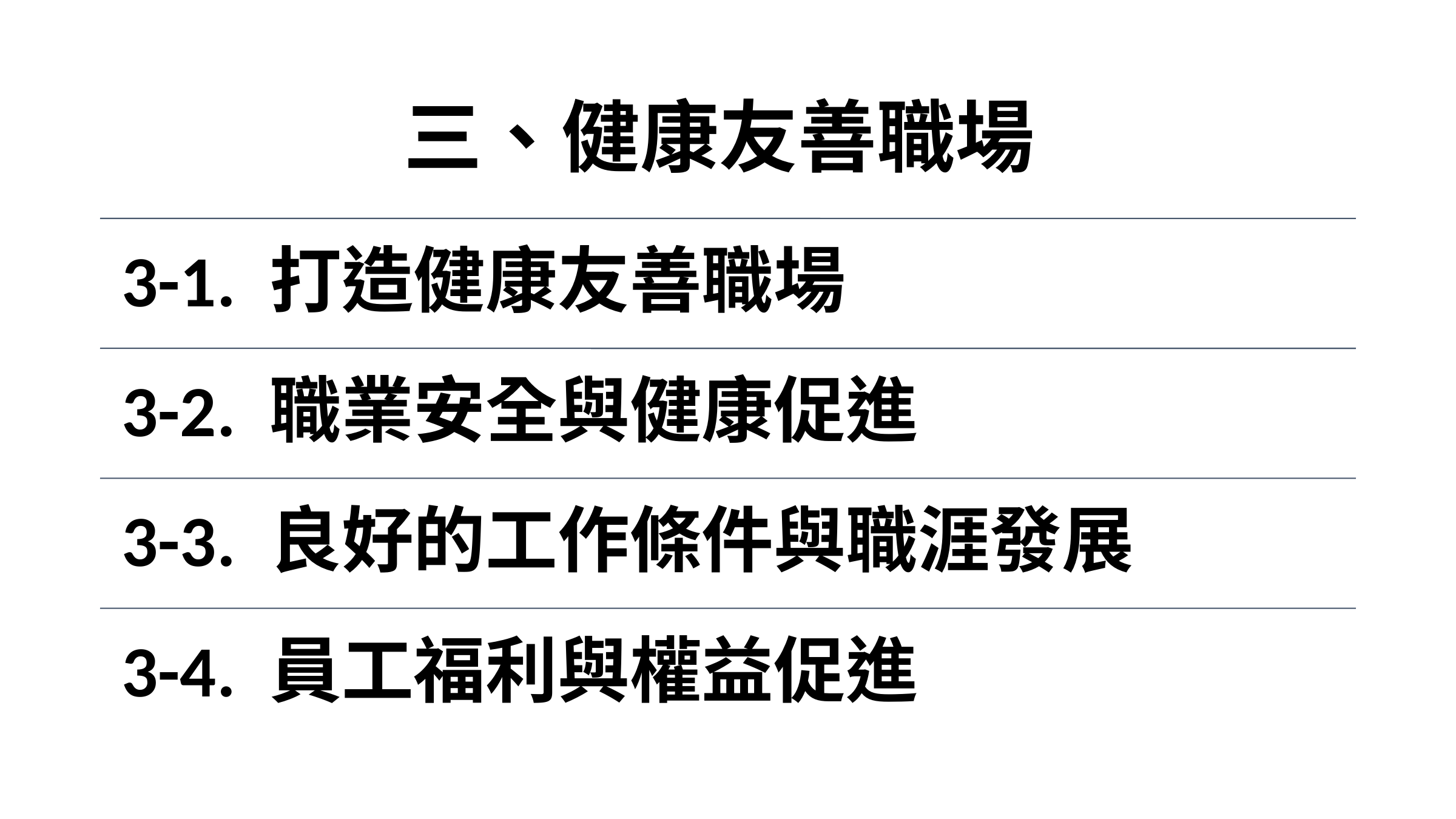

# 三、健康友善職場
3-1. 打造健康友善職場
3-2. 職業安全與健康促進
3-3. 良好的工作條件與職涯發展
3-4. 員工福利與權益促進